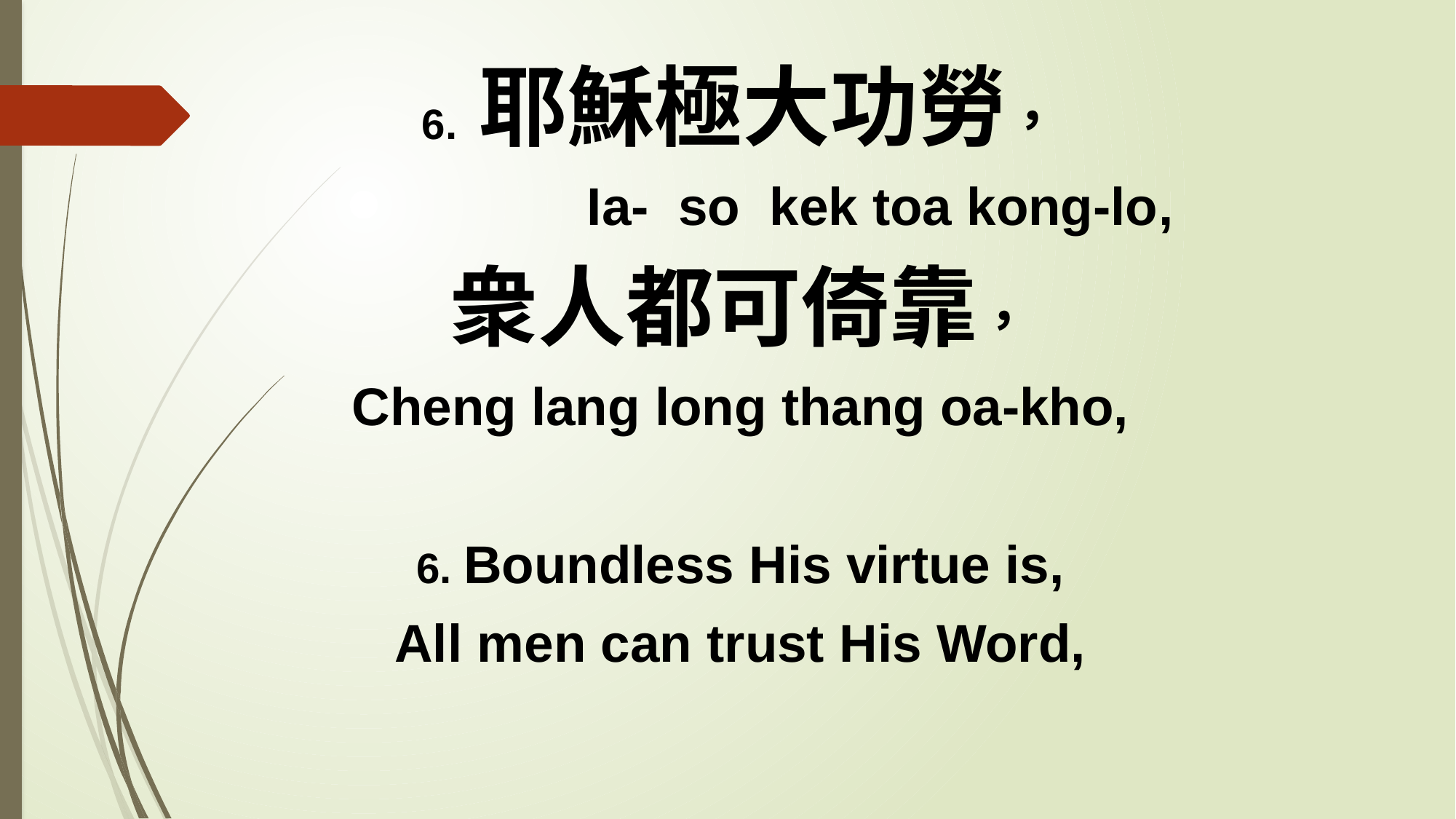

6. 耶穌極大功勞，
                           Ia-  so  kek toa kong-lo,
衆人都可倚靠，
Cheng lang long thang oa-kho,

6. Boundless His virtue is,
All men can trust His Word,